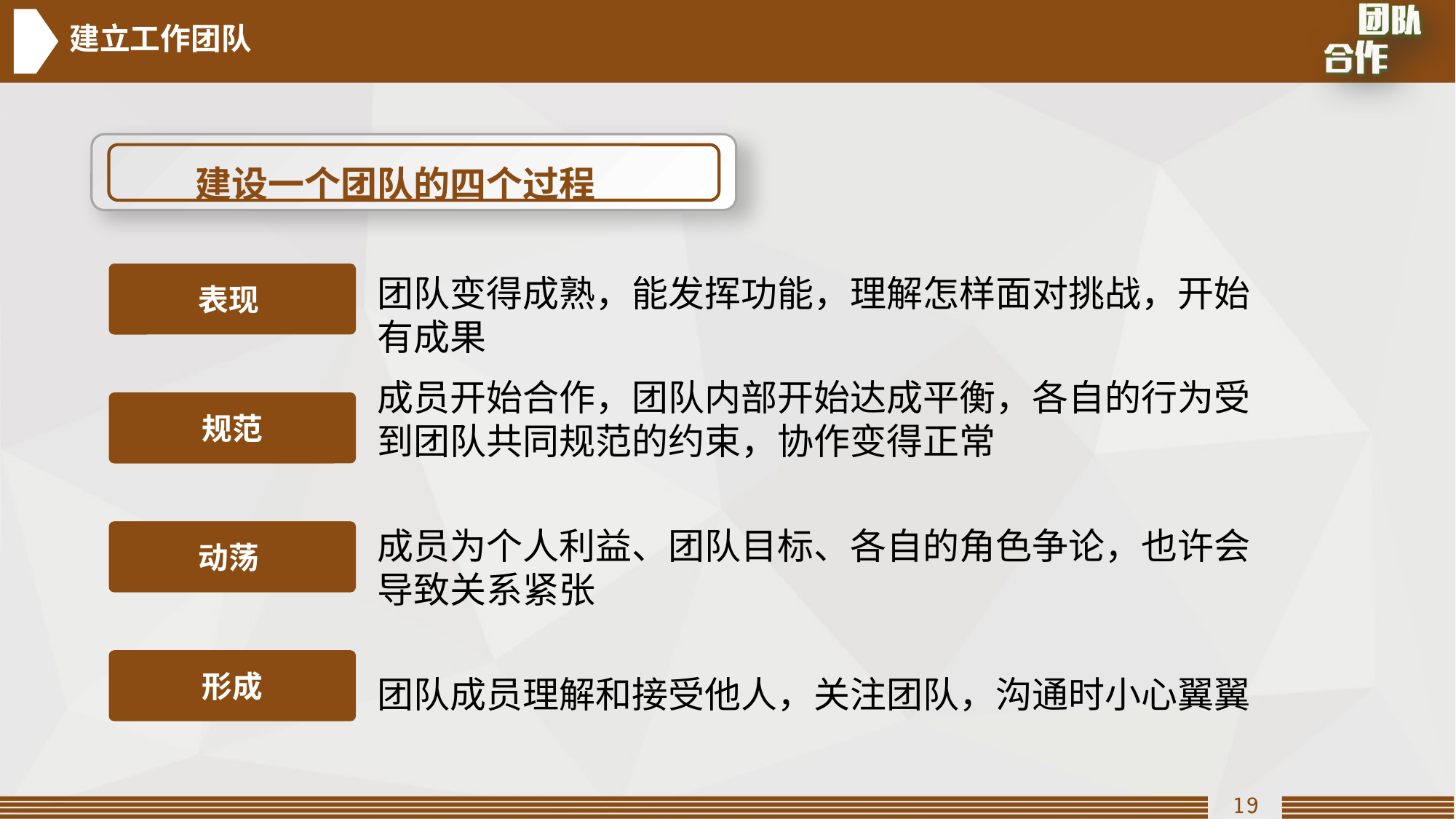

建立工作团队

建设一个团队的四个过程

表现
团队变得成熟，能发挥功能，理解怎样面对挑战，开始有成果
成员开始合作，团队内部开始达成平衡，各自的行为受到团队共同规范的约束，协作变得正常
规范
成员为个人利益、团队目标、各自的角色争论，也许会导致关系紧张
动荡
形成
团队成员理解和接受他人，关注团队，沟通时小心翼翼
19